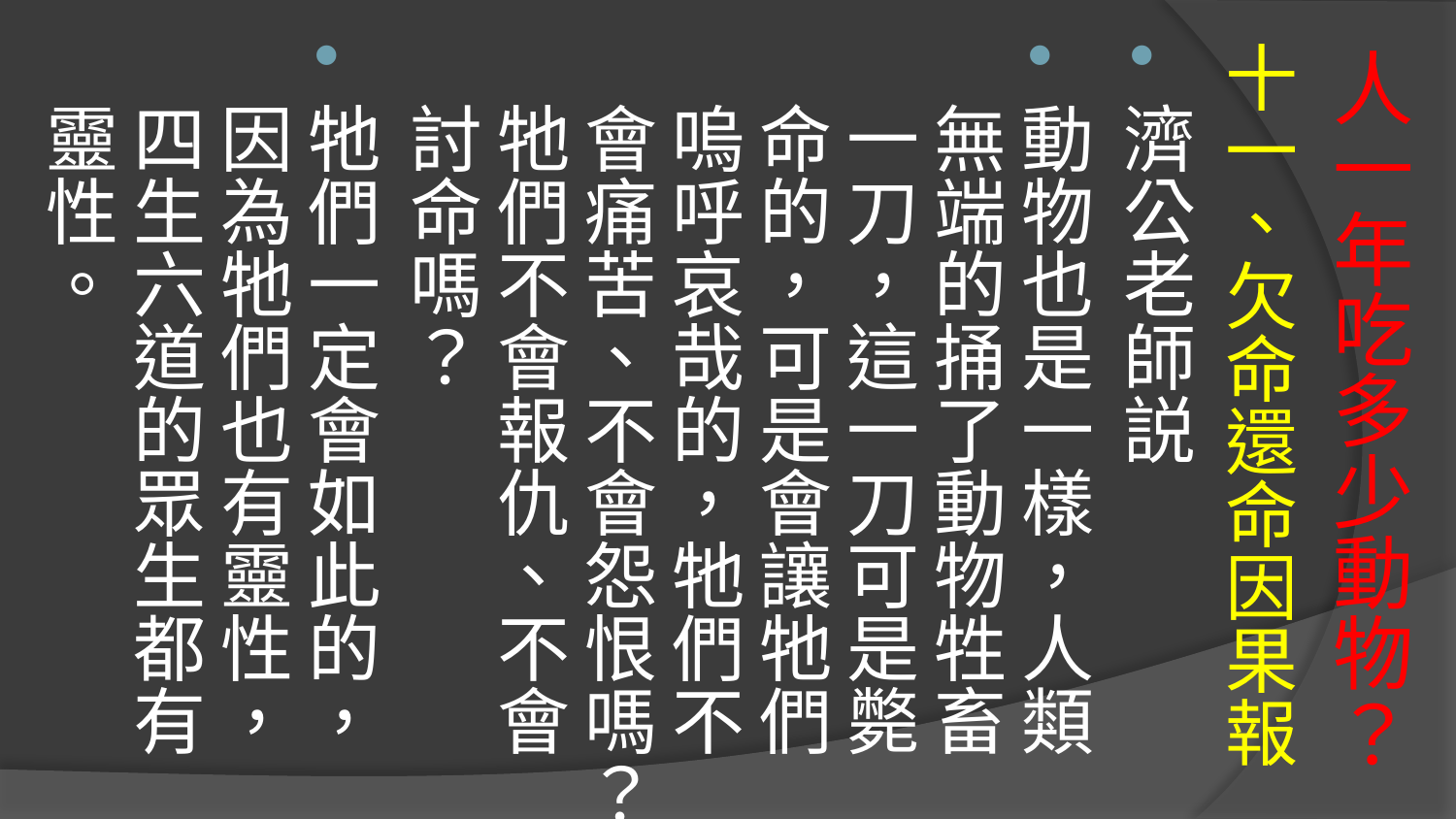

十一、欠命還命因果報
濟公老師説
動物也是一樣，人類無端的捅了動物牲畜一刀，這一刀可是斃命的，可是會讓牠們嗚呼哀哉的，牠們不會痛苦、不會怨恨嗎？牠們不會報仇、不會討命嗎？
牠們一定會如此的，因為牠們也有靈性，四生六道的眾生都有靈性。
# 人一年吃多少動物？